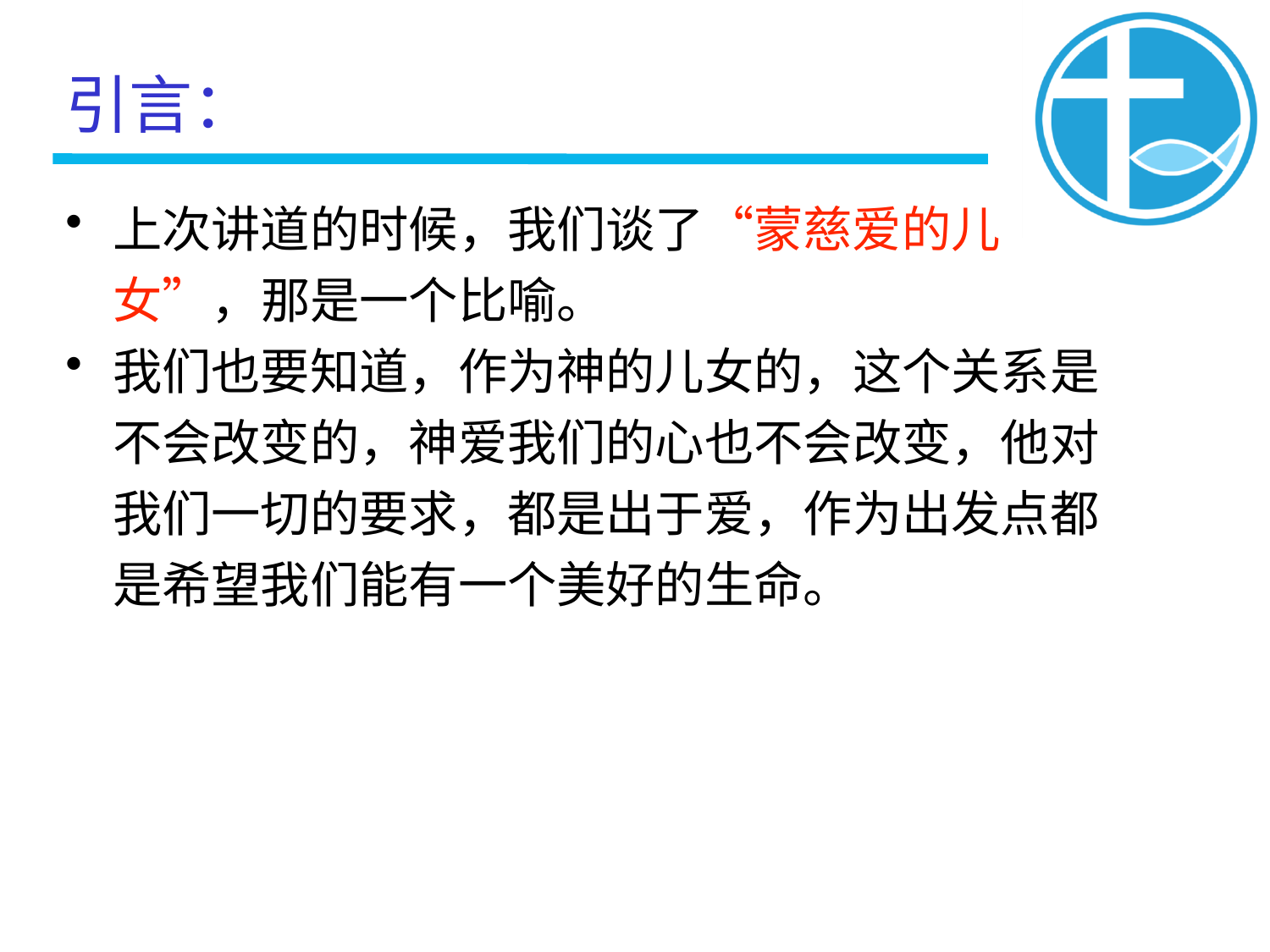

引言：
上次讲道的时候，我们谈了“蒙慈爱的儿女”，那是一个比喻。
我们也要知道，作为神的儿女的，这个关系是不会改变的，神爱我们的心也不会改变，他对我们一切的要求，都是出于爱，作为出发点都是希望我们能有一个美好的生命。